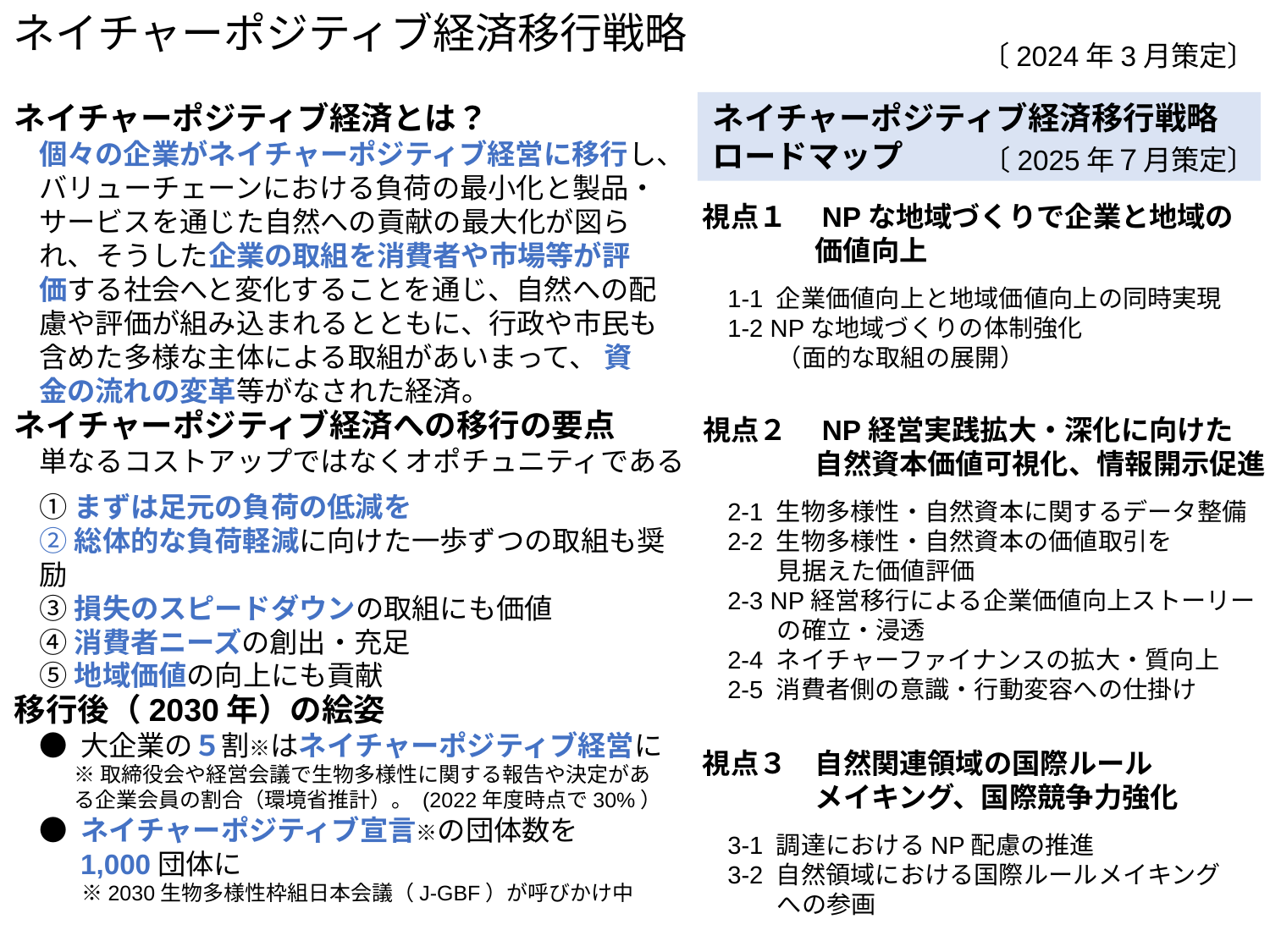

# ネイチャーポジティブ経済移行戦略
〔2024年3月策定〕
ネイチャーポジティブ経済とは？
個々の企業がネイチャーポジティブ経営に移行し、バリューチェーンにおける負荷の最小化と製品・サービスを通じた自然への貢献の最大化が図られ、そうした企業の取組を消費者や市場等が評価する社会へと変化することを通じ、自然への配慮や評価が組み込まれるとともに、行政や市民も含めた多様な主体による取組があいまって、 資金の流れの変革等がなされた経済。
ネイチャーポジティブ経済移行戦略ロードマップ
〔2025年７月策定〕
視点１　NPな地域づくりで企業と地域の
　　　　価値向上
1-1 企業価値向上と地域価値向上の同時実現
1-2 NPな地域づくりの体制強化
　　（面的な取組の展開）

ネイチャーポジティブ経済への移行の要点
単なるコストアップではなくオポチュニティである
①まずは足元の負荷の低減を
②総体的な負荷軽減に向けた一歩ずつの取組も奨励
③損失のスピードダウンの取組にも価値
④消費者ニーズの創出・充足
⑤地域価値の向上にも貢献

視点２　NP経営実践拡大・深化に向けた
　　　　自然資本価値可視化、情報開示促進
2-1 生物多様性・自然資本に関するデータ整備
2-2 生物多様性・自然資本の価値取引を
　　見据えた価値評価
2-3 NP経営移行による企業価値向上ストーリー
　　の確立・浸透
2-4 ネイチャーファイナンスの拡大・質向上
2-5 消費者側の意識・行動変容への仕掛け

移行後（2030年）の絵姿
● 大企業の５割※はネイチャーポジティブ経営に
※取締役会や経営会議で生物多様性に関する報告や決定がある企業会員の割合（環境省推計）。 (2022年度時点で30%）
● ネイチャーポジティブ宣言※の団体数を
　 1,000団体に
　　※2030生物多様性枠組日本会議（J-GBF）が呼びかけ中

視点３　自然関連領域の国際ルール
　　　　メイキング、国際競争力強化
3-1 調達におけるNP配慮の推進
3-2 自然領域における国際ルールメイキング
　　への参画